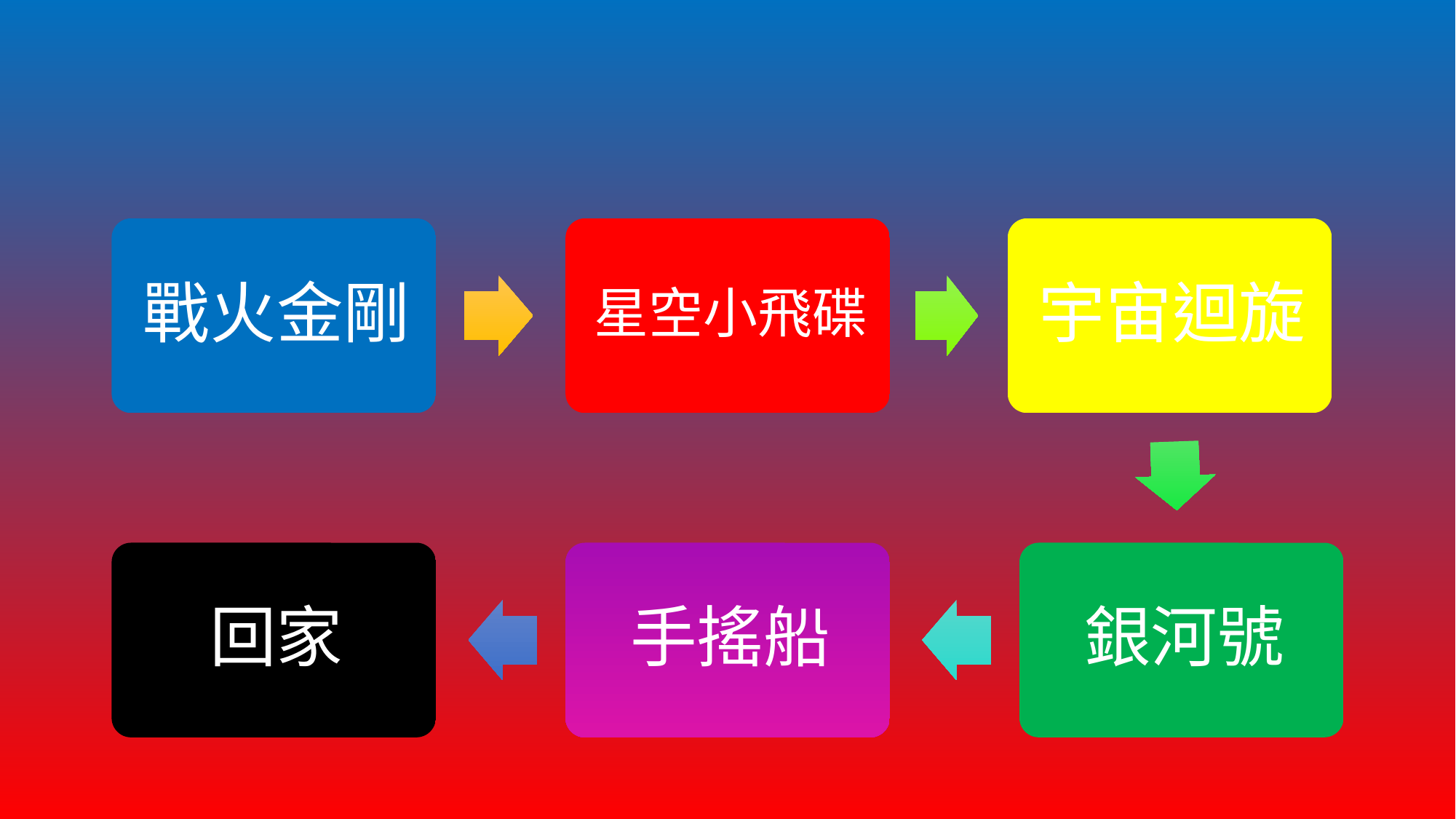

#
戰火金剛

星空小飛碟

宇宙迴旋

銀河號

手搖船

回家